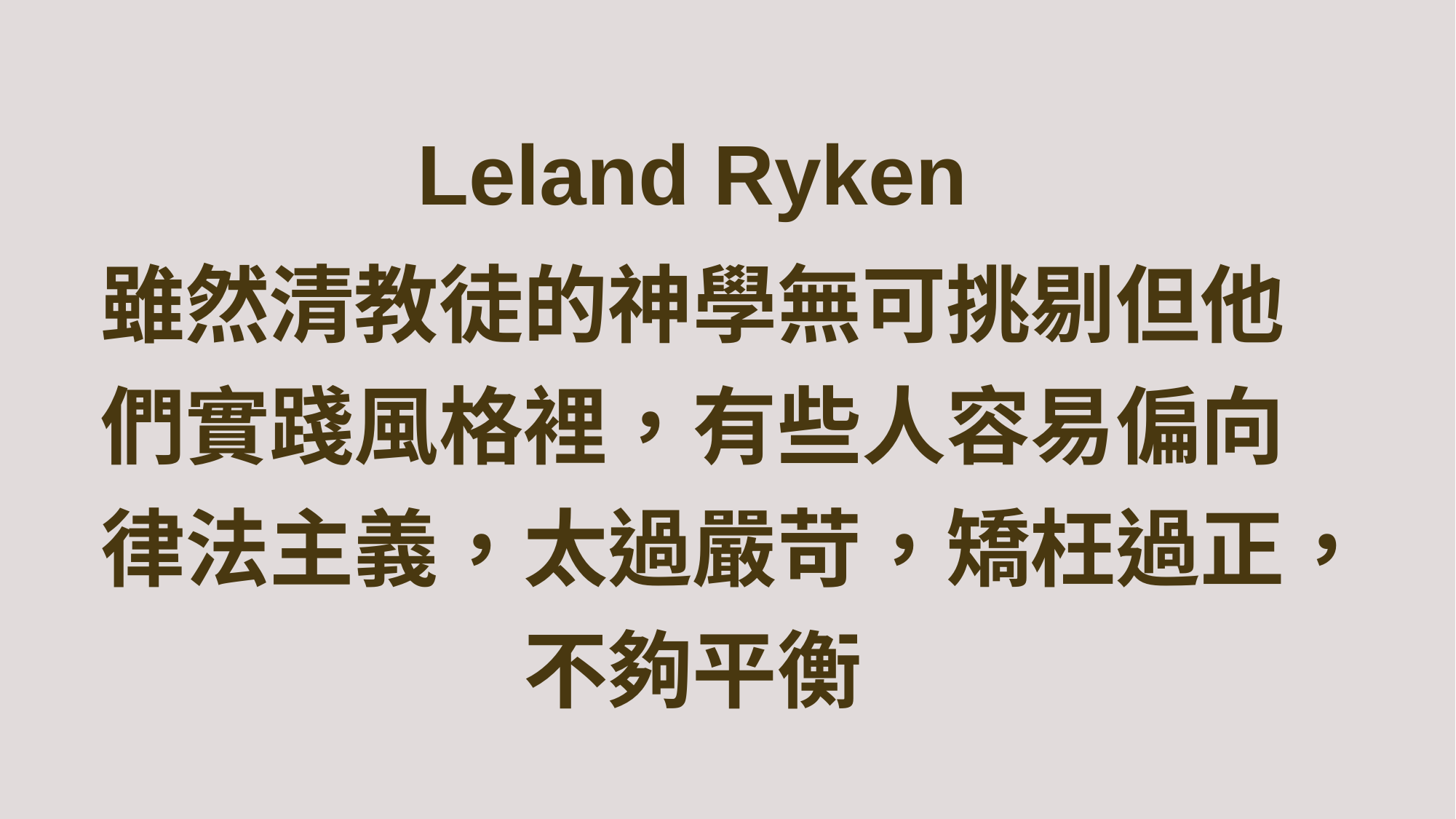

Leland Ryken
雖然清教徒的神學無可挑剔但他們實踐風格裡，有些人容易偏向律法主義，太過嚴苛，矯枉過正，不夠平衡